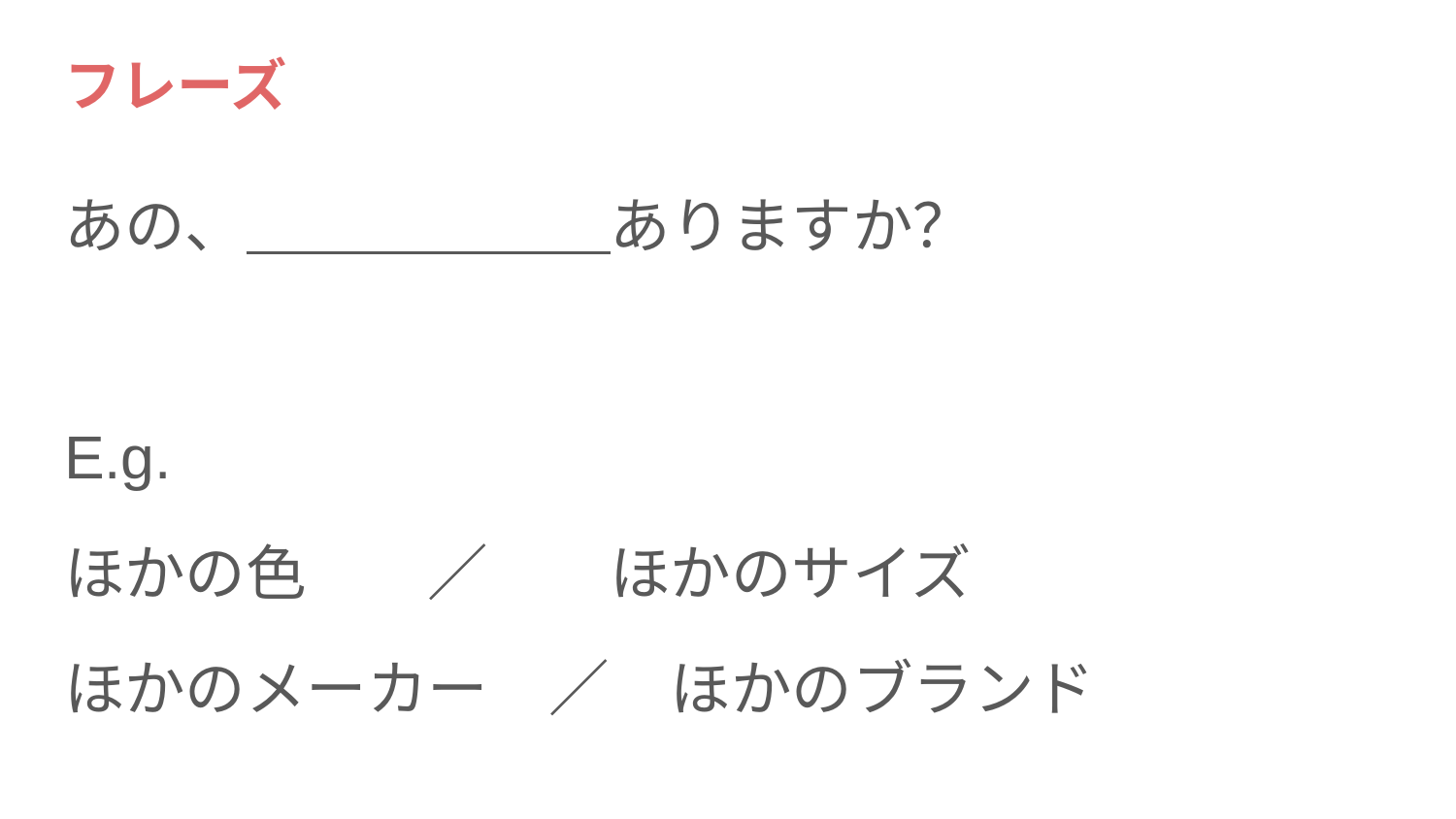

# フレーズ
あの、　　　　　　ありますか？

E.g.
ほかの色　　／　　ほかのサイズ
ほかのメーカー　／　ほかのブランド